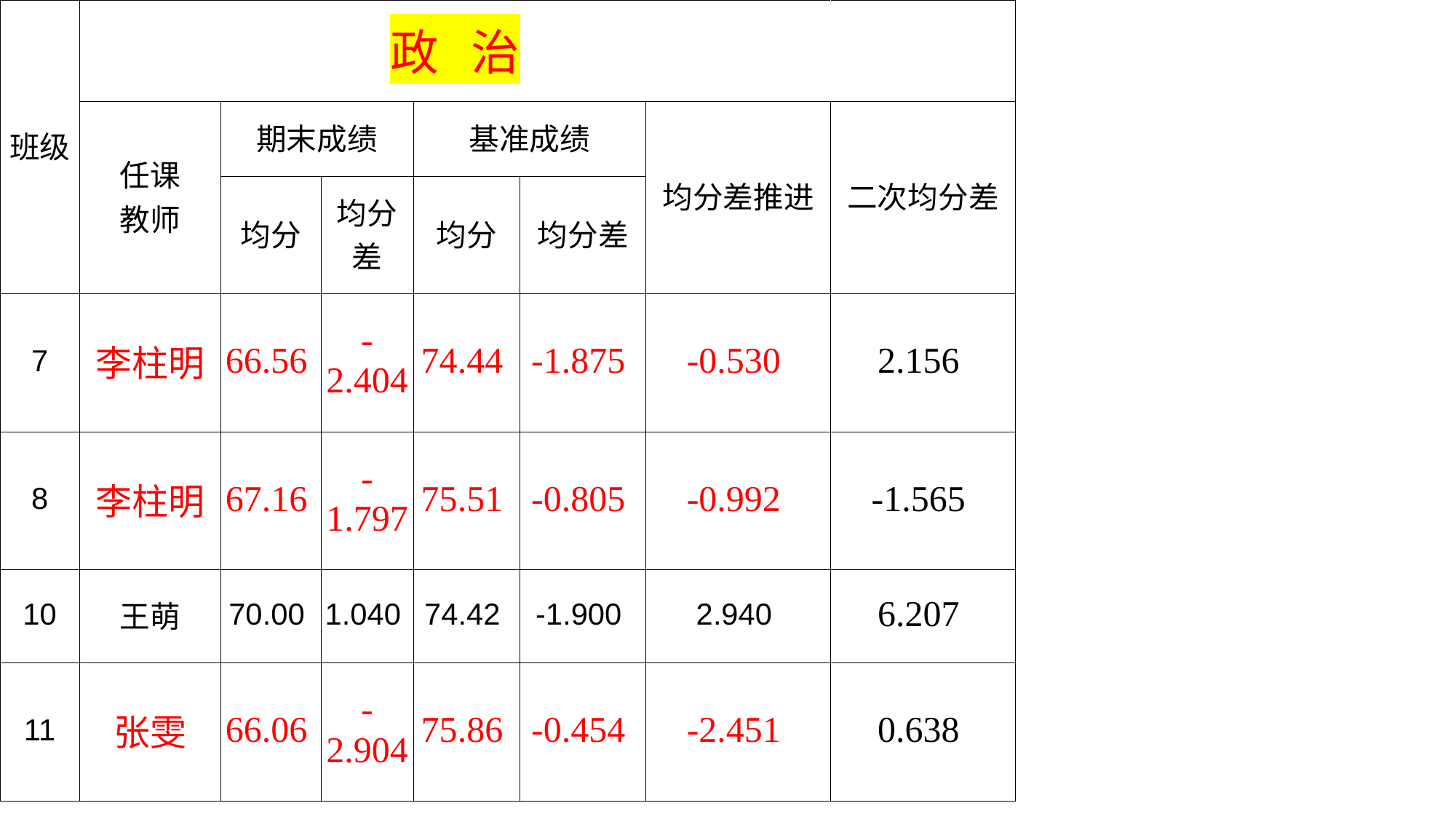

| 班级 | 政 治 |  |  |  |  |  |  |
| --- | --- | --- | --- | --- | --- | --- | --- |
|  | 任课 教师 | 期末成绩 |  | 基准成绩 |  | 均分差推进 | 二次均分差 |
|  |  | 均分 | 均分差 | 均分 | 均分差 |  |  |
| 7 | 李柱明 | 66.56 | -2.404 | 74.44 | -1.875 | -0.530 | 2.156 |
| 8 | 李柱明 | 67.16 | -1.797 | 75.51 | -0.805 | -0.992 | -1.565 |
| 10 | 王萌 | 70.00 | 1.040 | 74.42 | -1.900 | 2.940 | 6.207 |
| 11 | 张雯 | 66.06 | -2.904 | 75.86 | -0.454 | -2.451 | 0.638 |